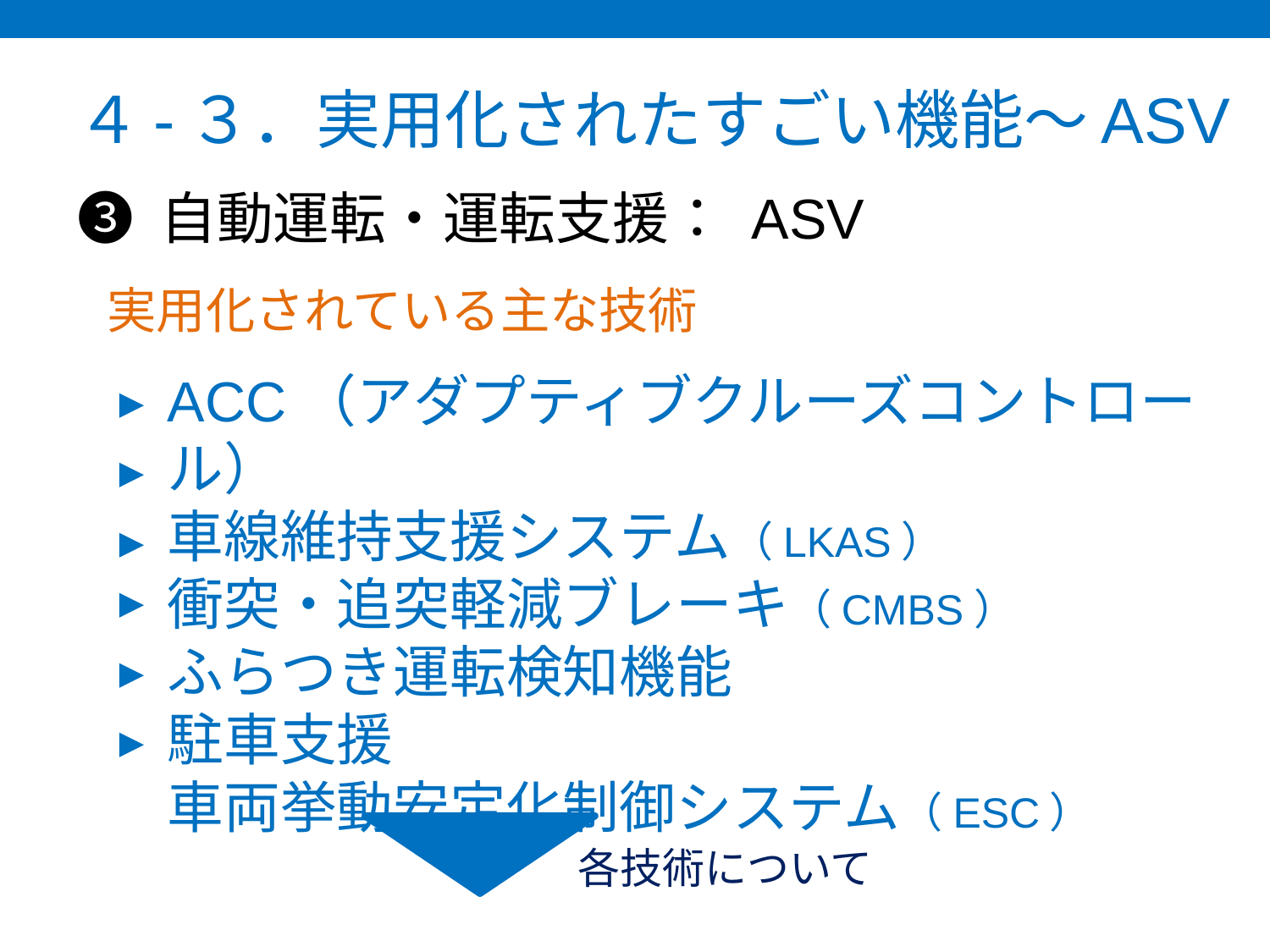

４-３．実用化されたすごい機能～ASV
❸ 自動運転・運転支援： ASV
実用化されている主な技術
ACC（アダプティブクルーズコントロール）
車線維持支援システム（LKAS）
衝突・追突軽減ブレーキ（CMBS）
ふらつき運転検知機能
駐車支援
車両挙動安定化制御システム（ESC）

▼
▼
▼
▼
▼
▼

各技術について